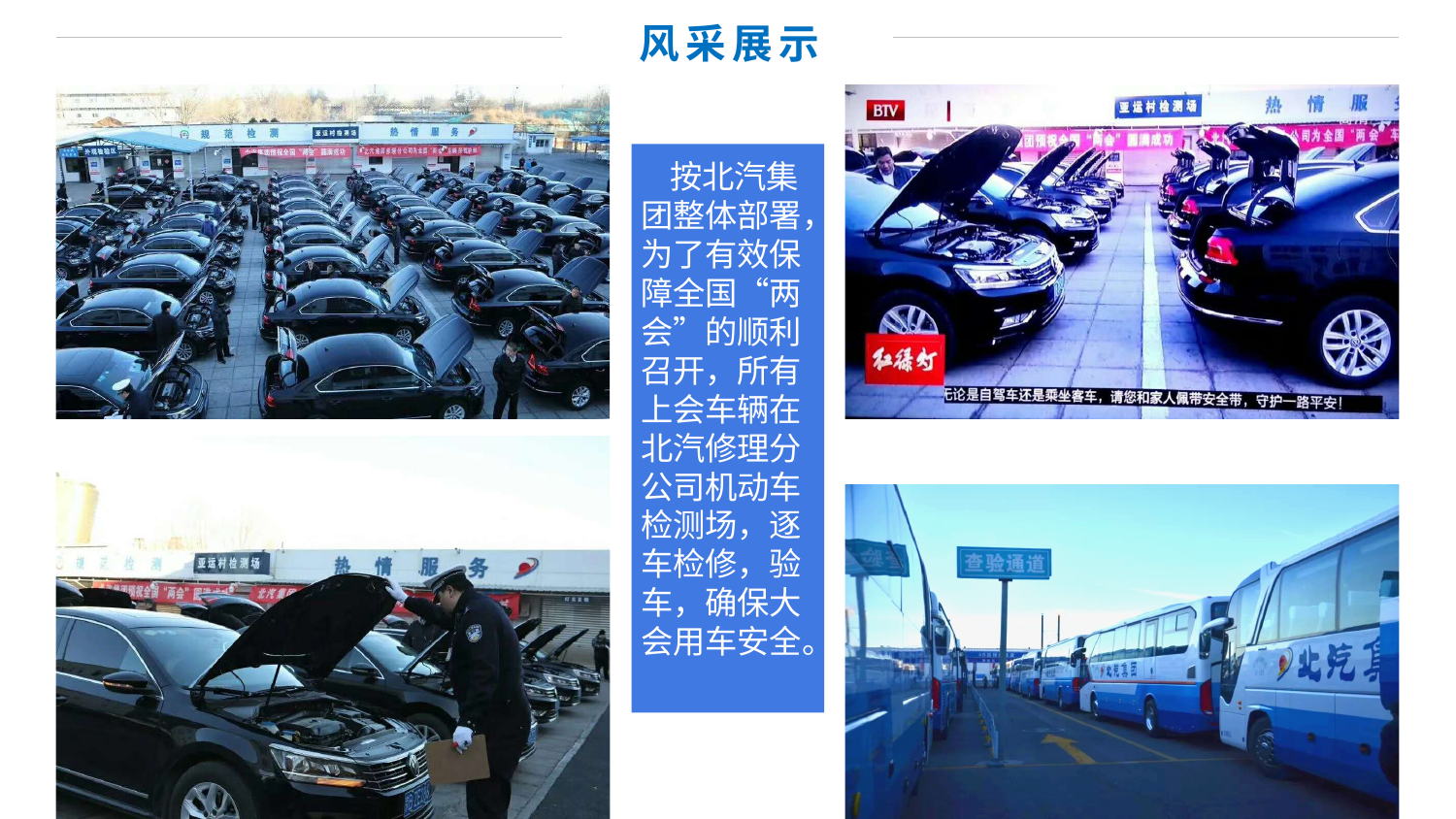

风采展示

   按北汽集团整体部署，为了有效保障全国“两会”的顺利召开，所有上会车辆在北汽修理分公司机动车检测场，逐车检修，验车，确保大会用车安全。